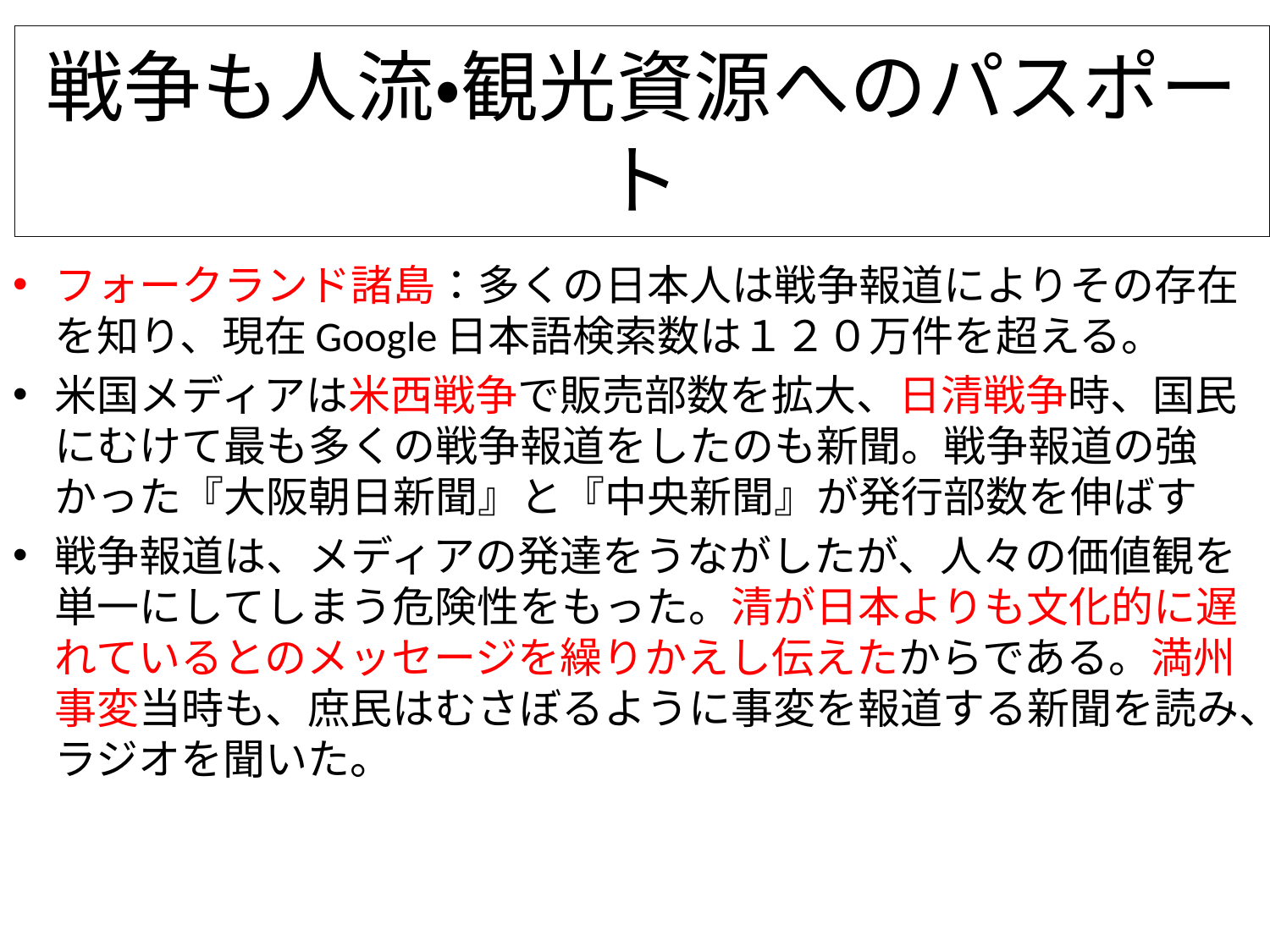

# 戦争も人流・観光資源へのパスポート
フォークランド諸島：多くの日本人は戦争報道によりその存在を知り、現在Google日本語検索数は１２０万件を超える。
米国メディアは米西戦争で販売部数を拡大、日清戦争時、国民にむけて最も多くの戦争報道をしたのも新聞。戦争報道の強かった『大阪朝日新聞』と『中央新聞』が発行部数を伸ばす
戦争報道は、メディアの発達をうながしたが、人々の価値観を単一にしてしまう危険性をもった。清が日本よりも文化的に遅れているとのメッセージを繰りかえし伝えたからである。満州事変当時も、庶民はむさぼるように事変を報道する新聞を読み、ラジオを聞いた。